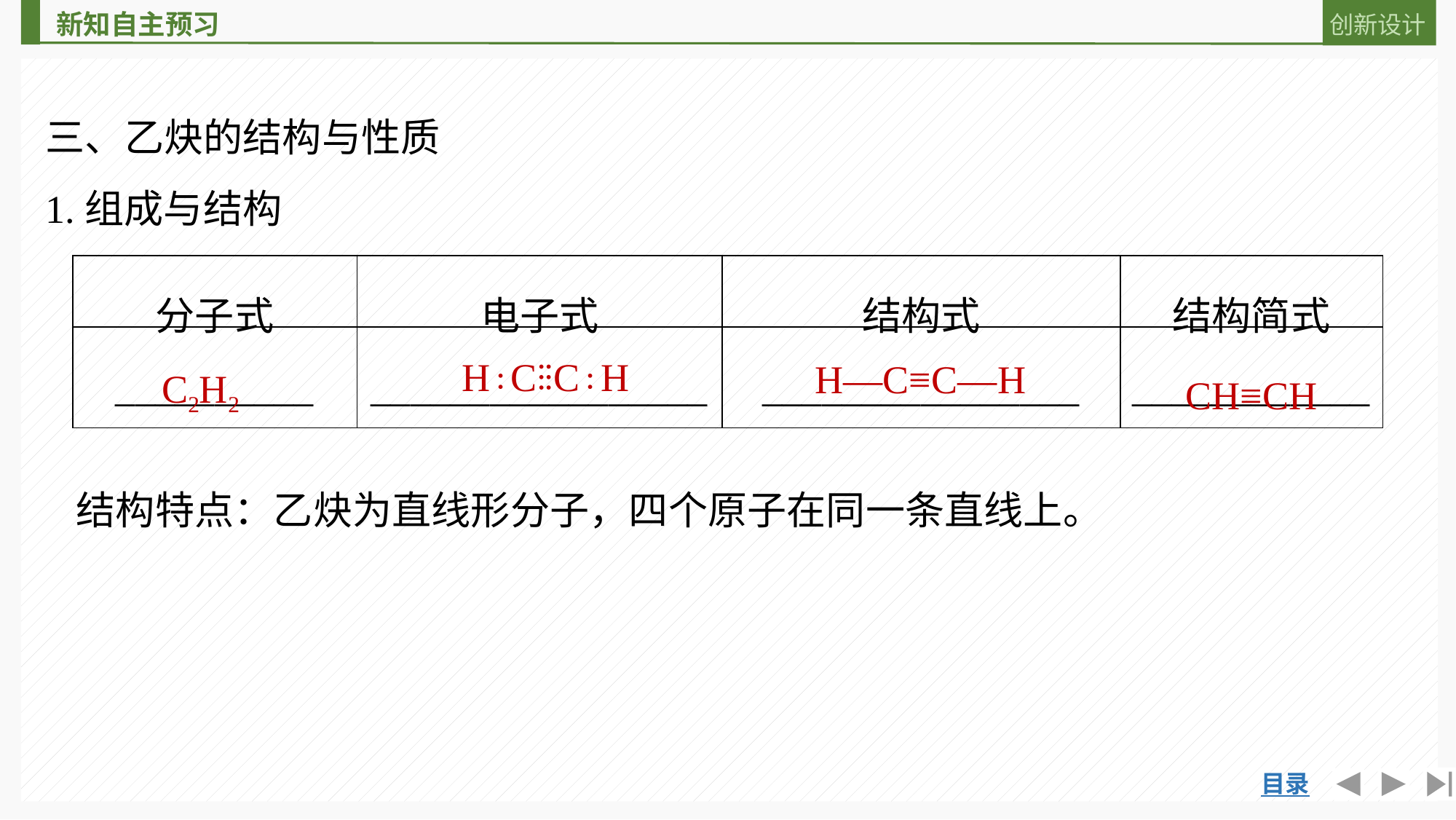

三、乙炔的结构与性质
1.组成与结构
| 分子式 | 电子式 | 结构式 | 结构简式 |
| --- | --- | --- | --- |
| \_\_\_\_\_\_\_\_\_\_ | \_\_\_\_\_\_\_\_\_\_\_\_\_\_\_\_\_ | \_\_\_\_\_\_\_\_\_\_\_\_\_\_\_\_ | \_\_\_\_\_\_\_\_\_\_\_\_ |
C2H2
CH≡CH
H∶C⋮⋮C∶H
H—C≡C—H
结构特点：乙炔为直线形分子，四个原子在同一条直线上。